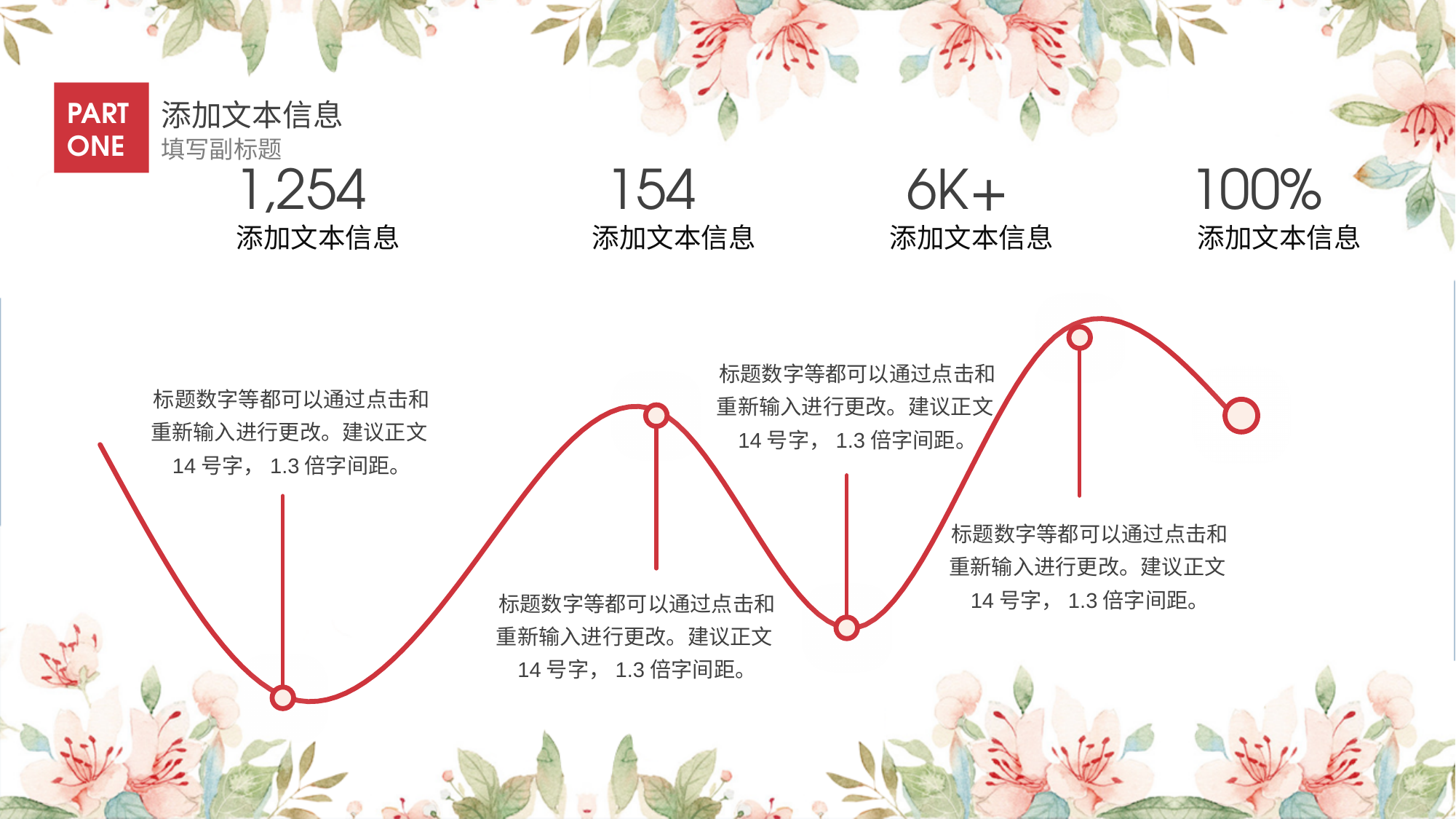

PART
ONE
添加文本信息
填写副标题
1,254
154
6K+
100%

### Chart

| Category | 系列 1 |
|---|---|
| 类别 1 | 4.3 |
| 类别 2 | 2.5 |
| 类别 3 | 3.5 |
| 类别 4 | 4.5 |

添加文本信息
添加文本信息
添加文本信息
添加文本信息
标题数字等都可以通过点击和重新输入进行更改。建议正文14号字，1.3倍字间距。
标题数字等都可以通过点击和重新输入进行更改。建议正文14号字，1.3倍字间距。
标题数字等都可以通过点击和重新输入进行更改。建议正文14号字，1.3倍字间距。

标题数字等都可以通过点击和重新输入进行更改。建议正文14号字，1.3倍字间距。